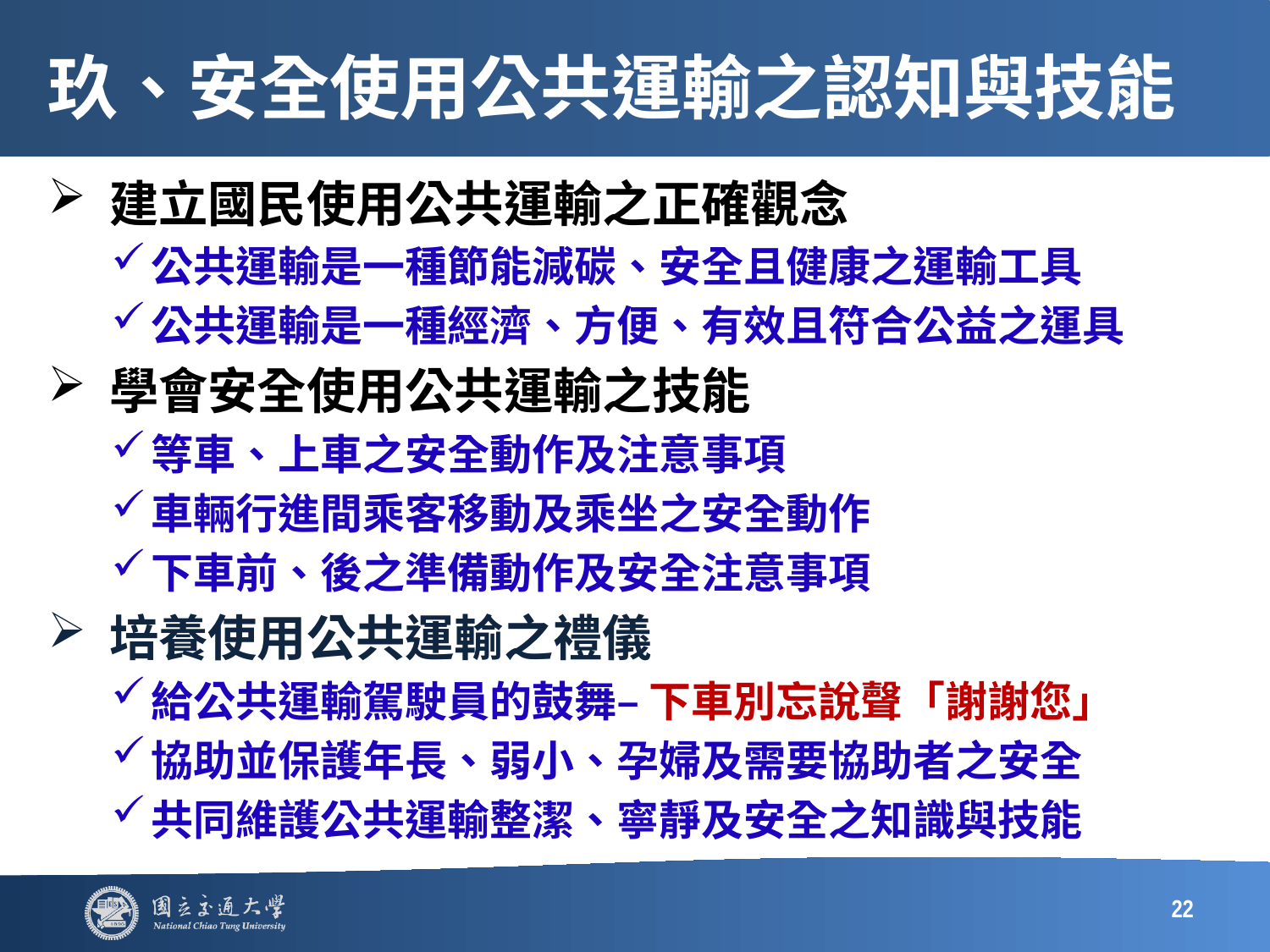

# 玖、安全使用公共運輸之認知與技能
建立國民使用公共運輸之正確觀念
公共運輸是一種節能減碳、安全且健康之運輸工具
公共運輸是一種經濟、方便、有效且符合公益之運具
學會安全使用公共運輸之技能
等車、上車之安全動作及注意事項
車輛行進間乘客移動及乘坐之安全動作
下車前、後之準備動作及安全注意事項
培養使用公共運輸之禮儀
給公共運輸駕駛員的鼓舞– 下車別忘說聲「謝謝您」
協助並保護年長、弱小、孕婦及需要協助者之安全
共同維護公共運輸整潔、寧靜及安全之知識與技能

22